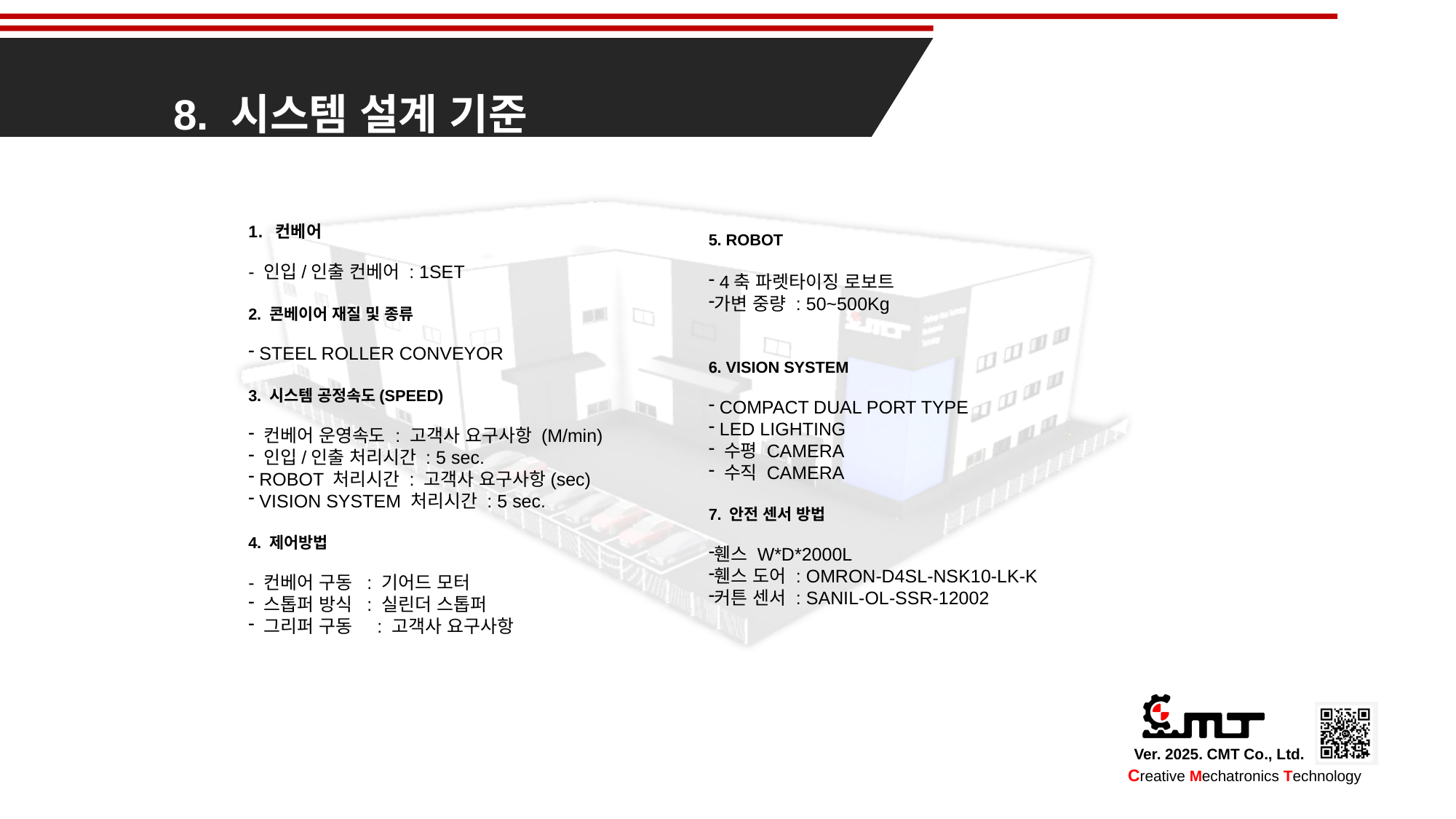

8. 시스템 설계 기준

컨베어

- 인입/인출 컨베어 : 1SET

2. 콘베이어 재질 및 종류

 STEEL ROLLER CONVEYOR

3. 시스템 공정속도(SPEED)

 컨베어 운영속도 : 고객사 요구사항 (M/min)
 인입/인출 처리시간 : 5 sec.
 ROBOT 처리시간 : 고객사 요구사항(sec)
 VISION SYSTEM 처리시간 : 5 sec.

4. 제어방법

- 컨베어 구동  : 기어드 모터
 스톱퍼 방식  : 실린더 스톱퍼
 그리퍼 구동    : 고객사 요구사항

5. ROBOT

 4축 파렛타이징 로보트
가변 중량 : 50~500Kg

6. VISION SYSTEM

 COMPACT DUAL PORT TYPE
 LED LIGHTING
 수평 CAMERA
 수직 CAMERA

7. 안전 센서 방법

휀스 W*D*2000L
휀스 도어 : OMRON-D4SL-NSK10-LK-K
커튼 센서 : SANIL-OL-SSR-12002